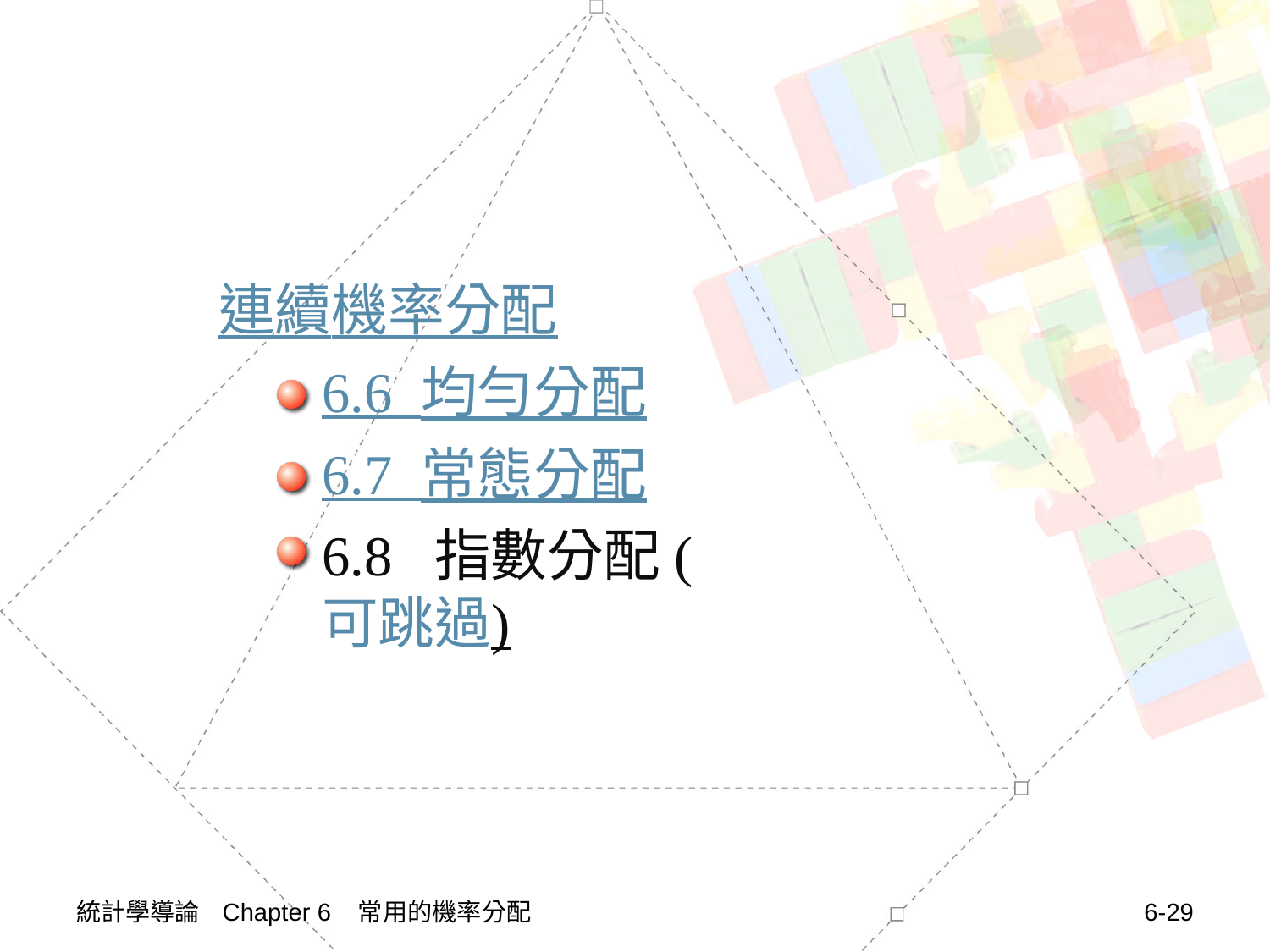

連續機率分配
6.6  均勻分配
6.7  常態分配
6.8  指數分配(可跳過)
統計學導論   Chapter 6   常用的機率分配
6-29